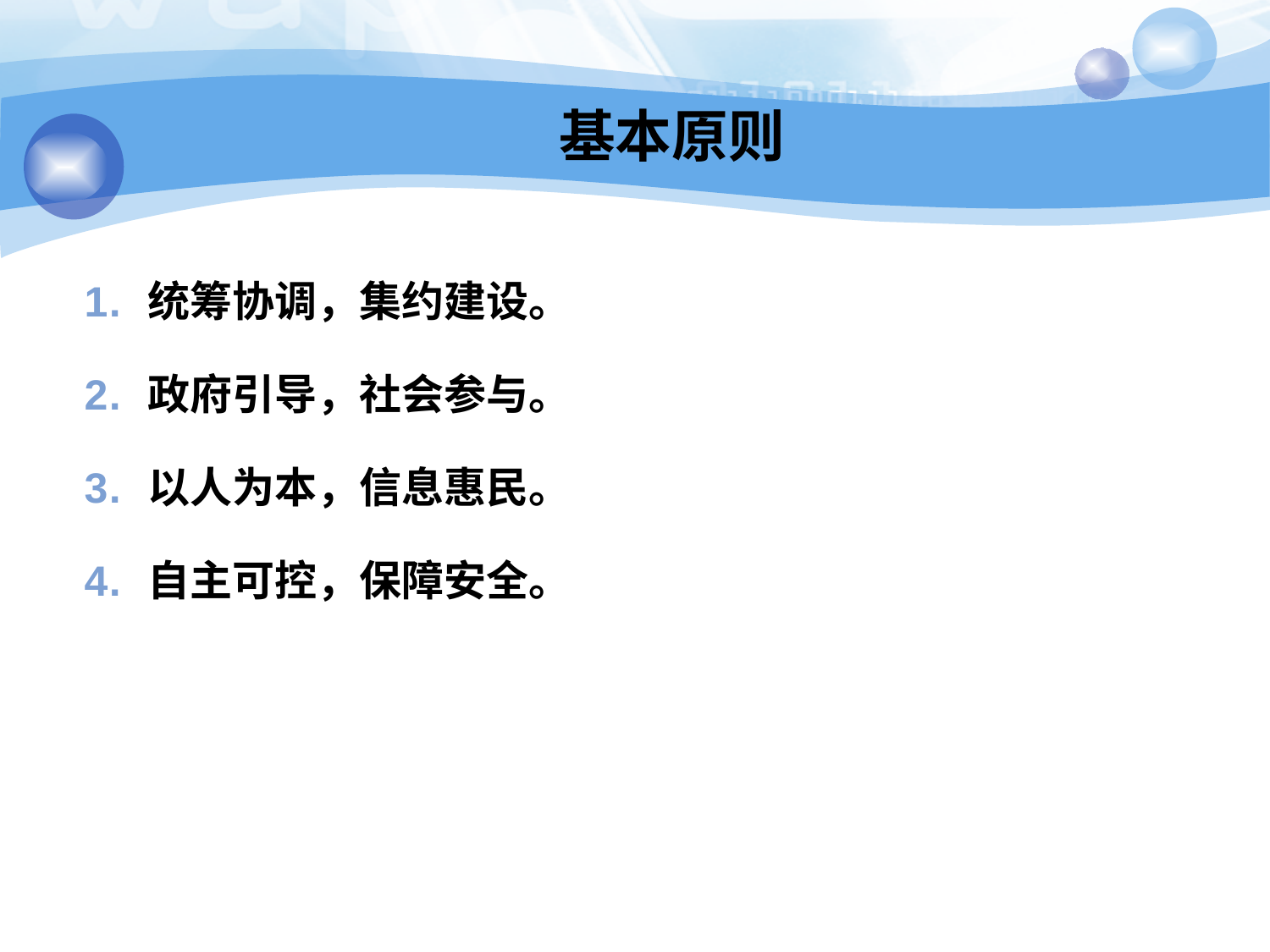

# 基本原则
统筹协调，集约建设。
政府引导，社会参与。
以人为本，信息惠民。
自主可控，保障安全。